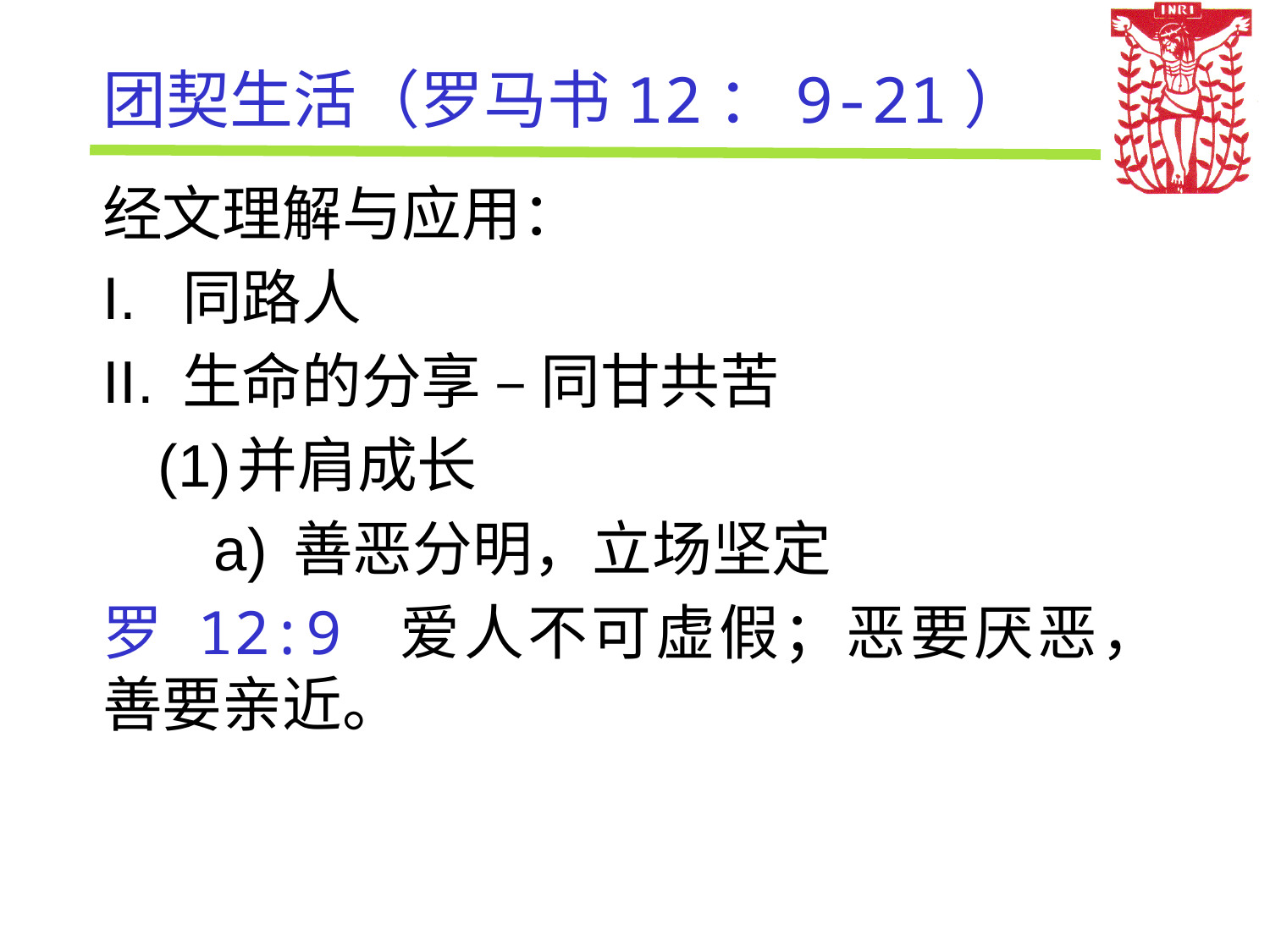

# 团契生活（罗马书12：9-21）
经文理解与应用：
同路人
生命的分享 – 同甘共苦
并肩成长
善恶分明，立场坚定
罗 12:9 爱人不可虚假；恶要厌恶，善要亲近。